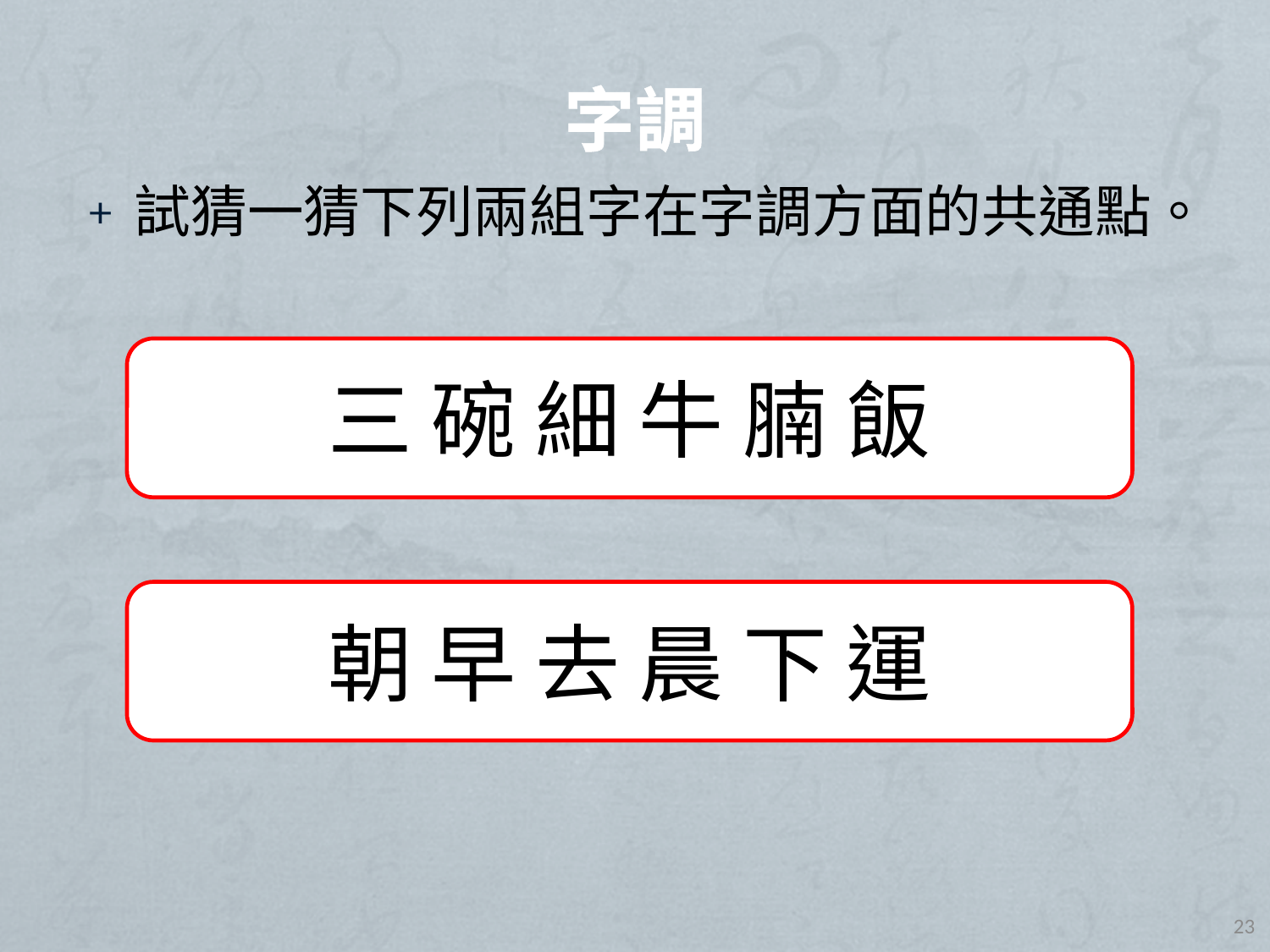

# 字調
試猜一猜下列兩組字在字調方面的共通點。
三 碗 細 牛 腩 飯
朝 早 去 晨 下 運
23